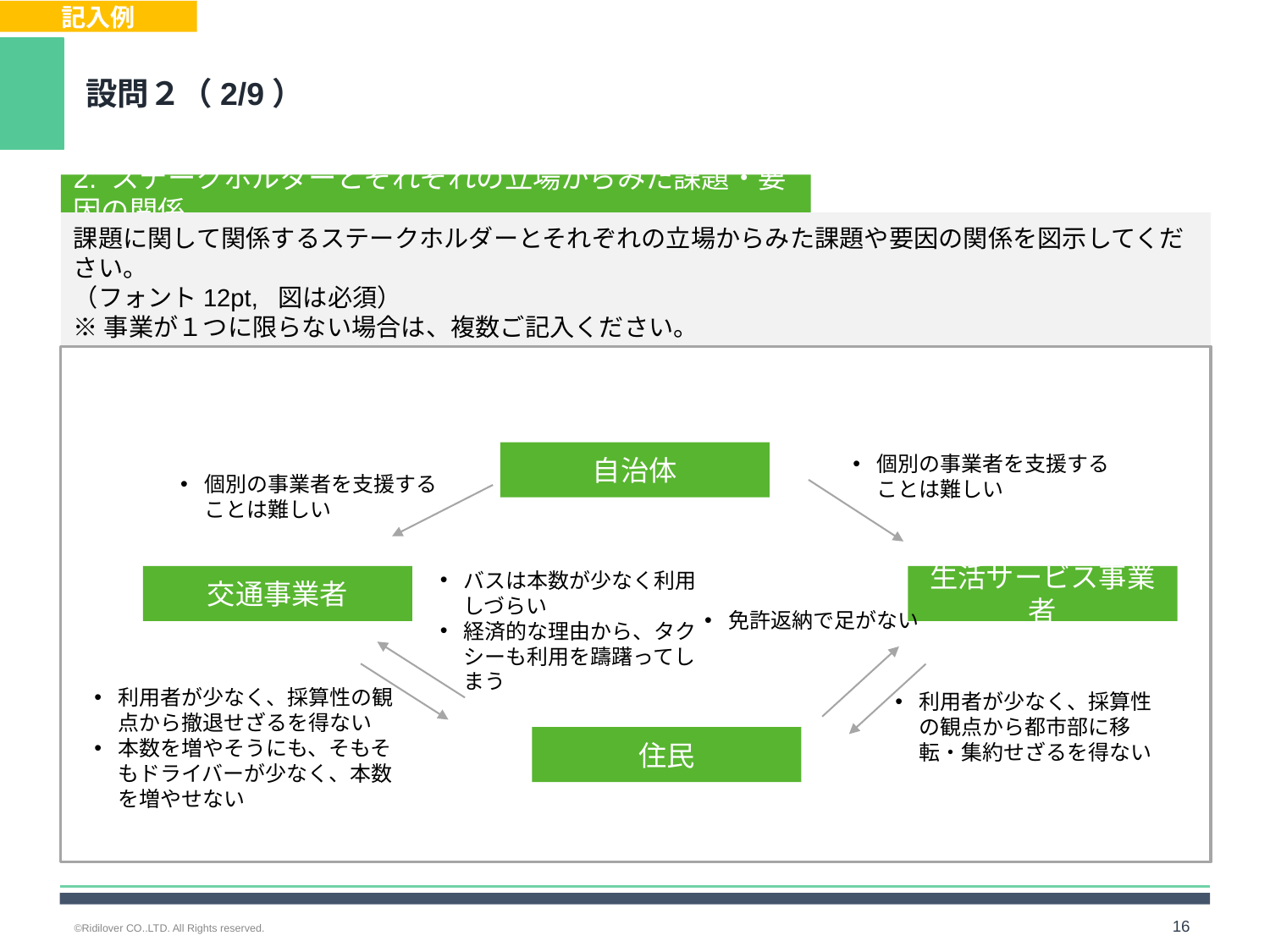

記入例
設問２（2/9）

2. ステークホルダーとそれぞれの立場からみた課題・要因の関係
課題に関して関係するステークホルダーとそれぞれの立場からみた課題や要因の関係を図示してください。
（フォント12pt,  図は必須）
※事業が１つに限らない場合は、複数ご記入ください。

個別の事業者を支援することは難しい
自治体
個別の事業者を支援することは難しい
交通事業者
生活サービス事業者
バスは本数が少なく利用しづらい
経済的な理由から、タクシーも利用を躊躇ってしまう
免許返納で足がない
利用者が少なく、採算性の観点から都市部に移転・集約せざるを得ない
利用者が少なく、採算性の観点から撤退せざるを得ない
本数を増やそうにも、そもそもドライバーが少なく、本数を増やせない
住民